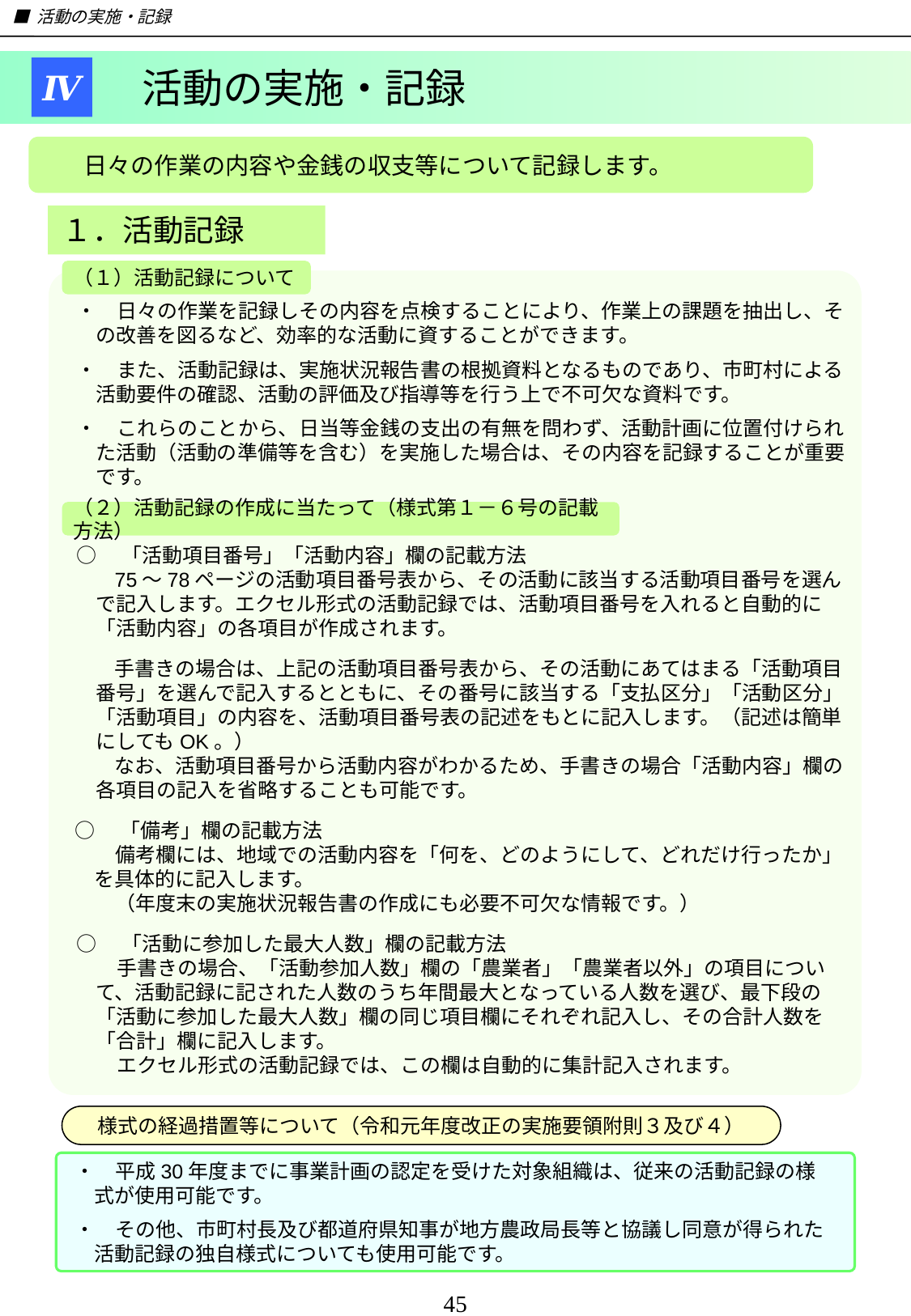

■ 活動の実施・記録

　　　 活動の実施・記録
Ⅳ

日々の作業の内容や金銭の収支等について記録します。
１．活動記録
（１）活動記録について

・　日々の作業を記録しその内容を点検することにより、作業上の課題を抽出し、その改善を図るなど、効率的な活動に資することができます。
・　また、活動記録は、実施状況報告書の根拠資料となるものであり、市町村による活動要件の確認、活動の評価及び指導等を行う上で不可欠な資料です。
・　これらのことから、日当等金銭の支出の有無を問わず、活動計画に位置付けられた活動（活動の準備等を含む）を実施した場合は、その内容を記録することが重要です。
（２）活動記録の作成に当たって（様式第１－６号の記載方法）
○　「活動項目番号」「活動内容」欄の記載方法
75～78ページの活動項目番号表から、その活動に該当する活動項目番号を選んで記入します。エクセル形式の活動記録では、活動項目番号を入れると自動的に「活動内容」の各項目が作成されます。

手書きの場合は、上記の活動項目番号表から、その活動にあてはまる「活動項目番号」を選んで記入するとともに、その番号に該当する「支払区分」「活動区分」「活動項目」の内容を、活動項目番号表の記述をもとに記入します。（記述は簡単にしてもOK。）
なお、活動項目番号から活動内容がわかるため、手書きの場合「活動内容」欄の各項目の記入を省略することも可能です。
○　「備考」欄の記載方法
　　備考欄には、地域での活動内容を「何を、どのようにして、どれだけ行ったか」を具体的に記入します。
　　（年度末の実施状況報告書の作成にも必要不可欠な情報です。）
○　「活動に参加した最大人数」欄の記載方法
　　手書きの場合、「活動参加人数」欄の「農業者」「農業者以外」の項目について、活動記録に記された人数のうち年間最大となっている人数を選び、最下段の「活動に参加した最大人数」欄の同じ項目欄にそれぞれ記入し、その合計人数を「合計」欄に記入します。
　　エクセル形式の活動記録では、この欄は自動的に集計記入されます。
様式の経過措置等について（令和元年度改正の実施要領附則３及び４）

・　平成30年度までに事業計画の認定を受けた対象組織は、従来の活動記録の様式が使用可能です。
・　その他、市町村長及び都道府県知事が地方農政局長等と協議し同意が得られた活動記録の独自様式についても使用可能です。
45